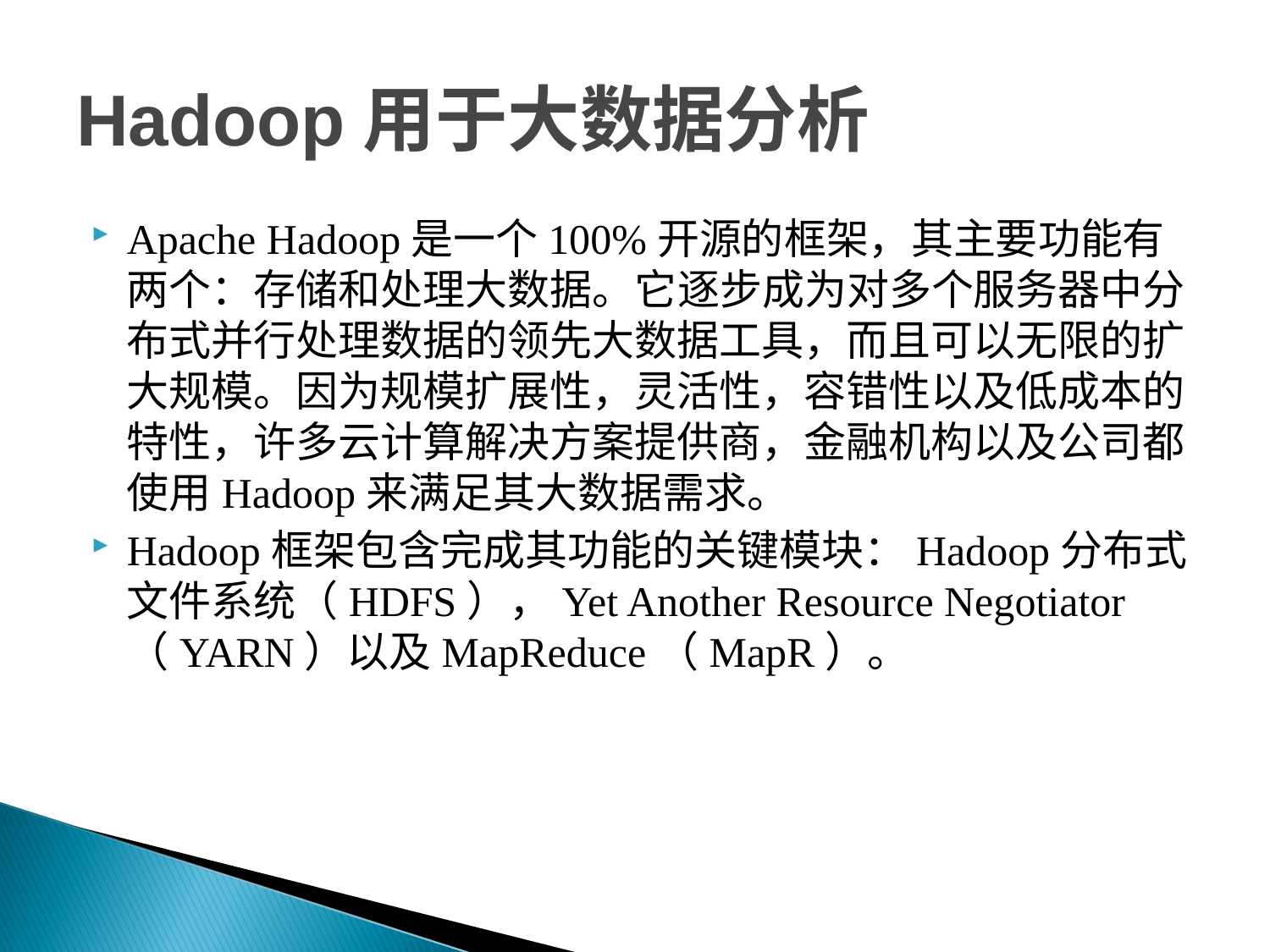

# Hadoop用于大数据分析
Apache Hadoop是一个100%开源的框架，其主要功能有两个：存储和处理大数据。它逐步成为对多个服务器中分布式并行处理数据的领先大数据工具，而且可以无限的扩大规模。因为规模扩展性，灵活性，容错性以及低成本的特性，许多云计算解决方案提供商，金融机构以及公司都使用Hadoop来满足其大数据需求。
Hadoop框架包含完成其功能的关键模块：Hadoop分布式文件系统（HDFS），Yet Another Resource Negotiator（YARN）以及MapReduce（MapR）。